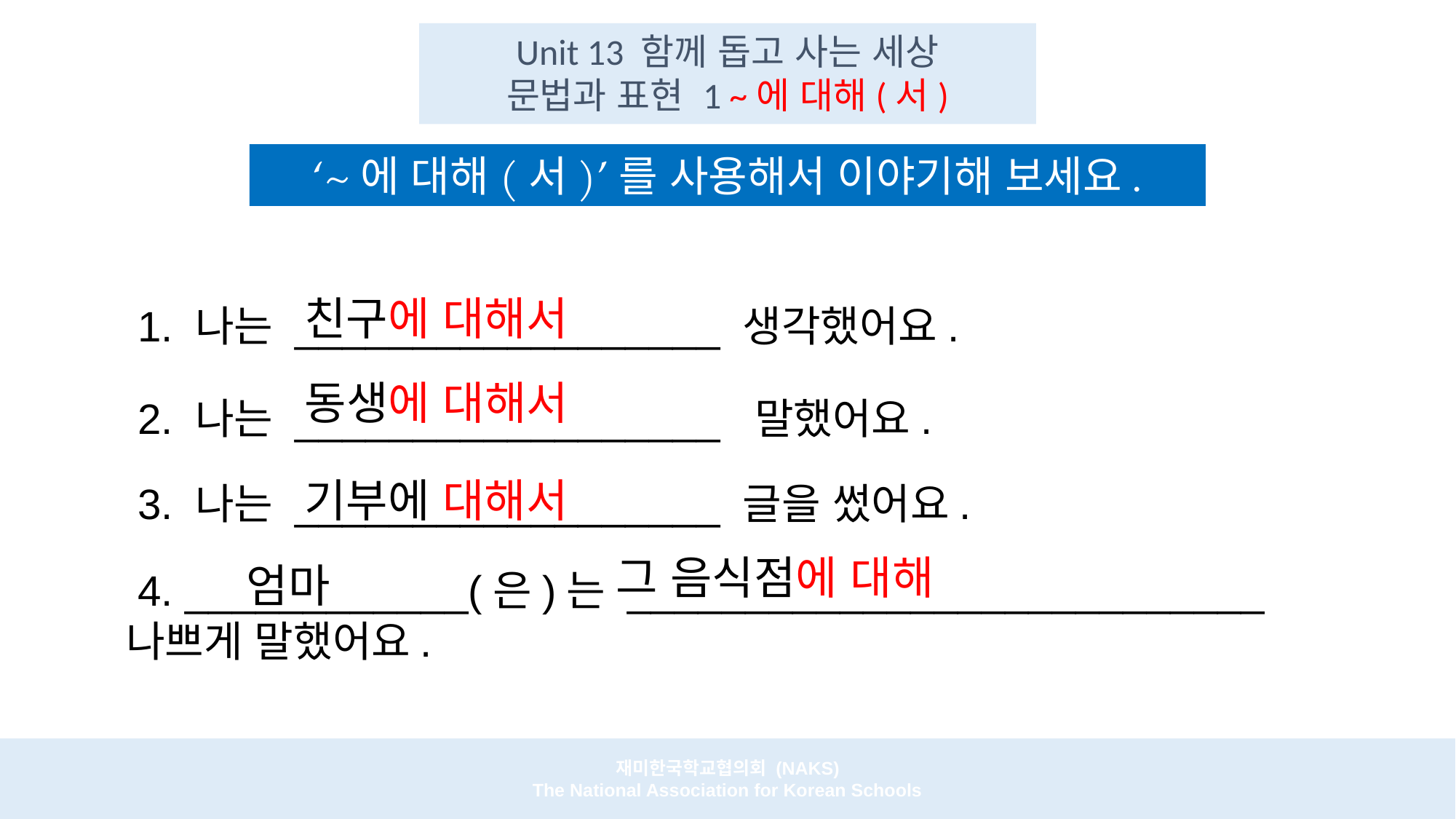

Unit 13 함께 돕고 사는 세상
문법과 표현 1 ~에 대해(서)
‘~에 대해(서)’를 사용해서 이야기해 보세요.
#
친구에 대해서
 1. 나는 __________________ 생각했어요.
동생에 대해서
 2. 나는 __________________  말했어요.
기부에 대해서
 3. 나는 __________________ 글을 썼어요.
그 음식점에 대해
엄마
 4. ____________(은)는 ___________________________ 나쁘게 말했어요.
재미한국학교협의회 (NAKS)
The National Association for Korean Schools